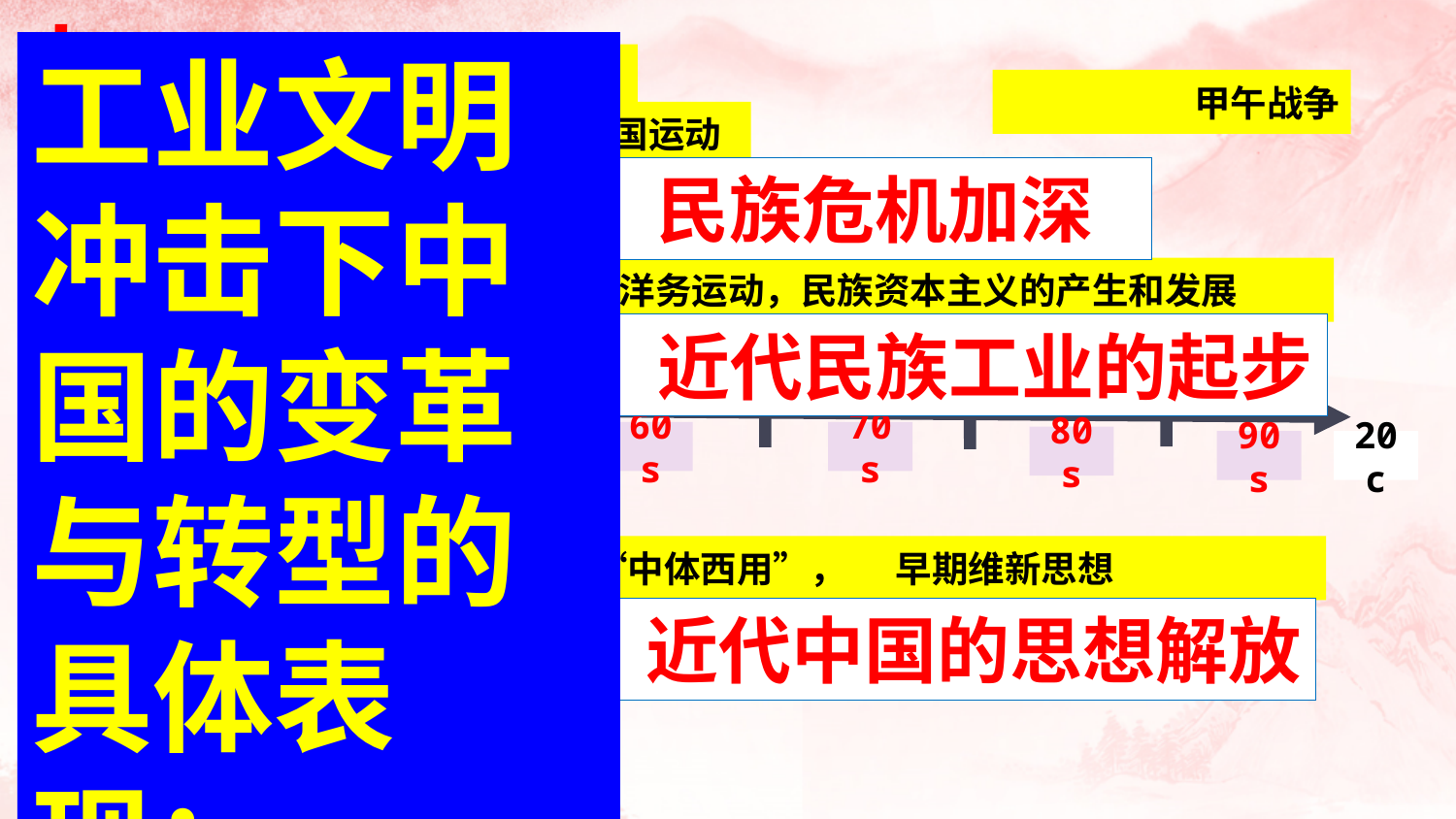

工业文明冲击下中国的变革与转型的具体表现：
两次鸦片战争
必修一
甲午战争
太平天国运动
考点一：民族危机加深
必修二
自然经济逐步瓦解，洋务运动，民族资本主义的产生和发展
考点二：近代民族工业的起步
1895

40s
60s
70s
50s
19c
80s
90s
20c
必修三
“开眼看世界”，“中体西用”，      早期维新思想
考点三：近代中国的思想解放